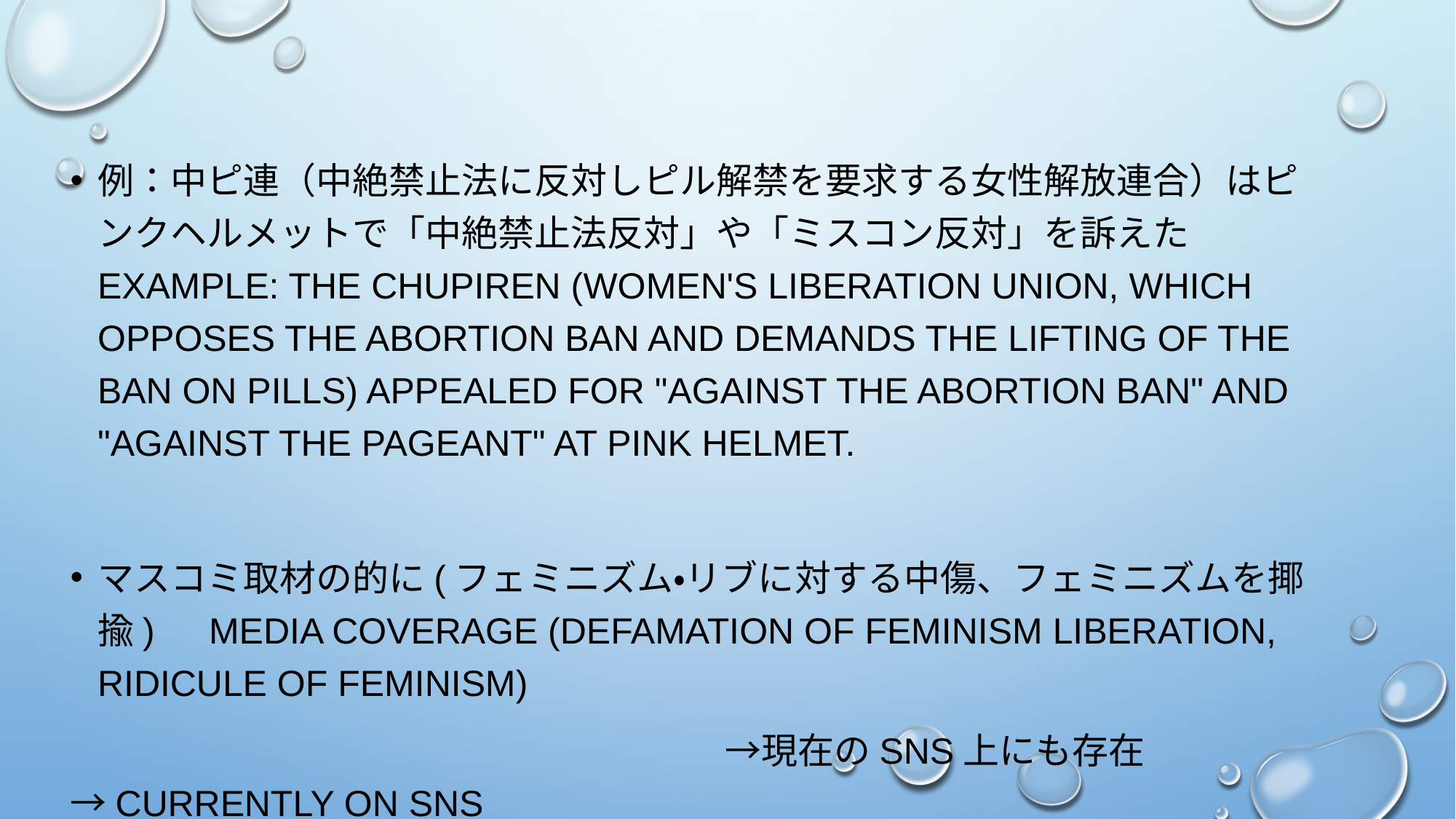

例：中ピ連（中絶禁止法に反対しピル解禁を要求する女性解放連合）はピンクヘルメットで「中絶禁止法反対」や「ミスコン反対」を訴えたExample: The Chupiren (Women's Liberation Union, which opposes the abortion ban and demands the lifting of the ban on pills) appealed for "against the abortion ban" and "against the pageant" at Pink Helmet.

マスコミ取材の的に(フェミニズム・リブに対する中傷、フェミニズムを揶揄)　Media coverage (defamation of feminism liberation, ridicule of feminism)
　　　　　　　　　　　　　　　　　　→現在のSNS上にも存在→Currently on SNS